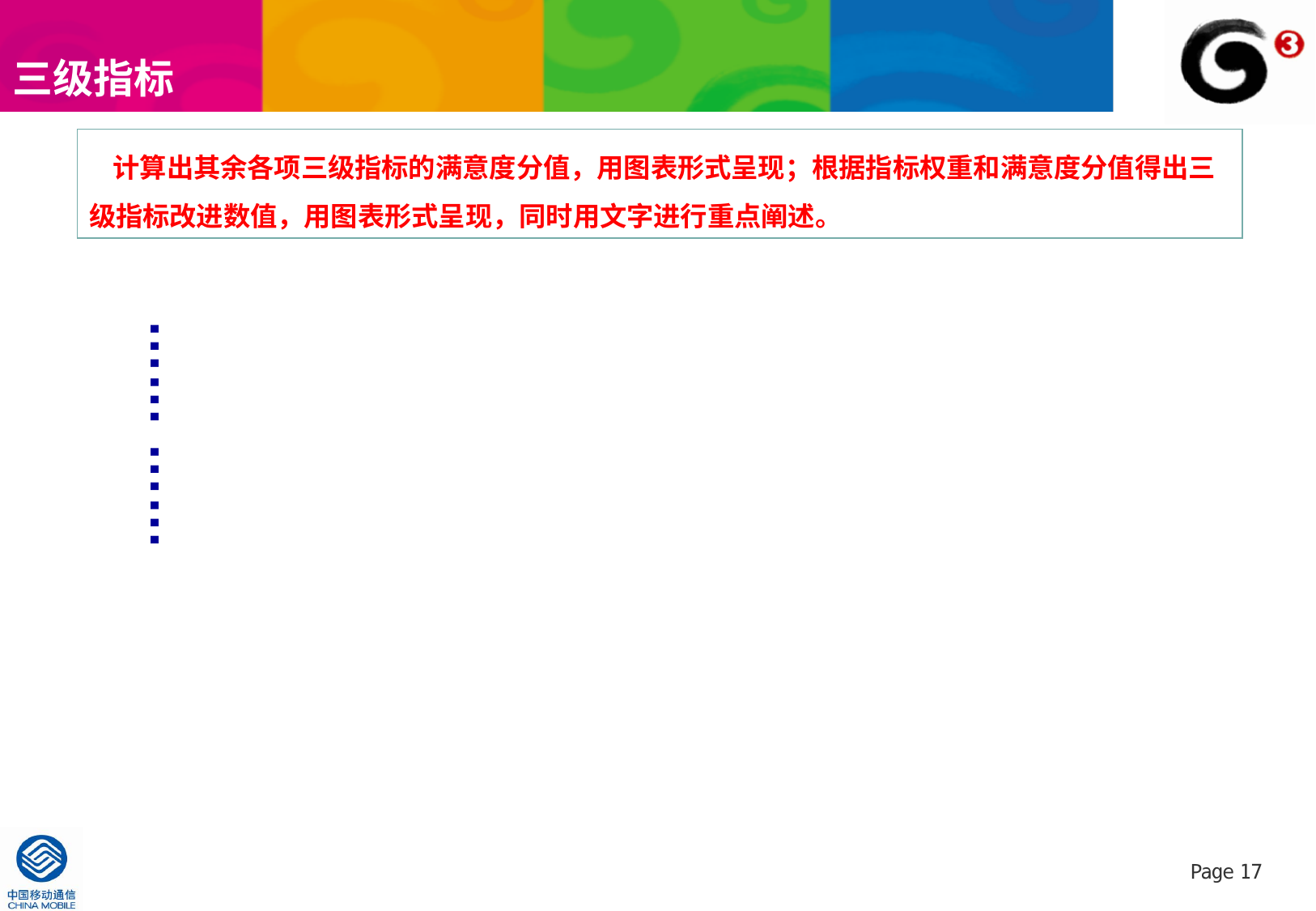

三级指标
计算出其余各项三级指标的满意度分值，用图表形式呈现；根据指标权重和满意度分值得出三级指标改进数值，用图表形式呈现，同时用文字进行重点阐述。
…… ……